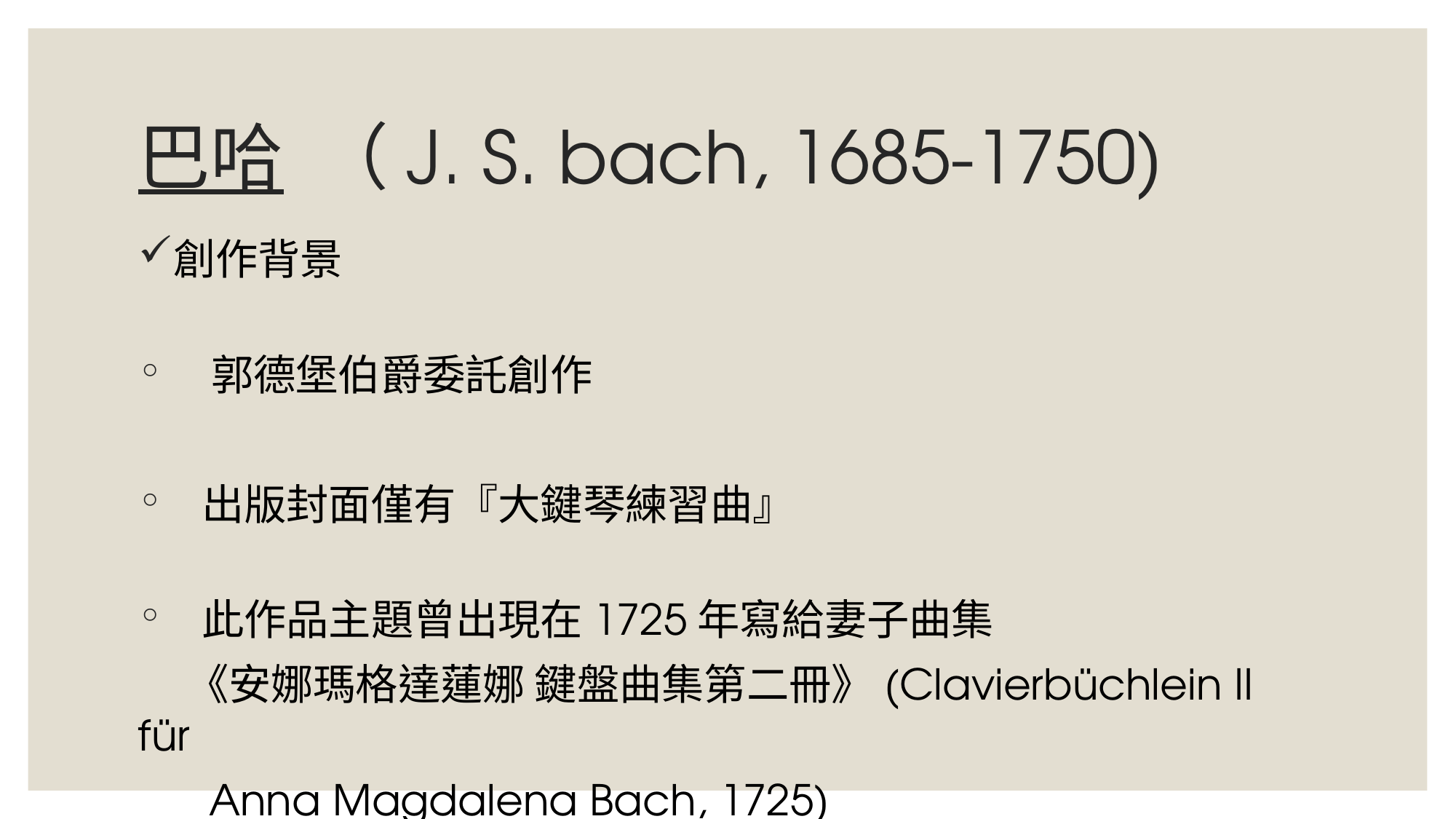

# 巴哈  （J. S. bach, 1685-1750)
創作背景
    郭德堡伯爵委託創作

   出版封面僅有『大鍵琴練習曲』
   此作品主題曾出現在1725年寫給妻子曲集
    《安娜瑪格達蓮娜 鍵盤曲集第二冊》(Clavierbüchlein II für
      Anna Magdalena Bach, 1725)